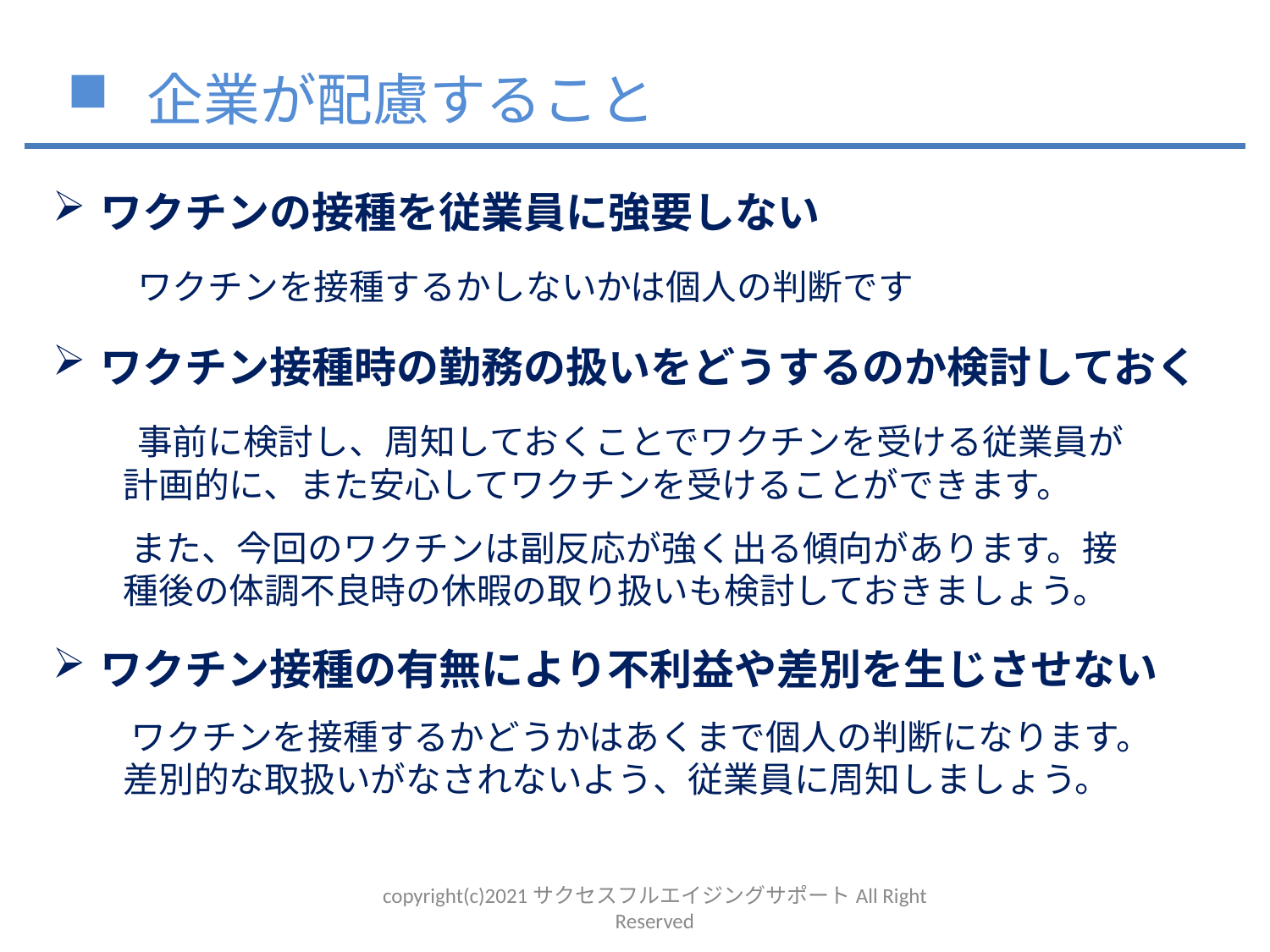

# 企業が配慮すること
ワクチンの接種を従業員に強要しない
　　ワクチンを接種するかしないかは個人の判断です
ワクチン接種時の勤務の扱いをどうするのか検討しておく
　　事前に検討し、周知しておくことでワクチンを受ける従業員が
　　計画的に、また安心してワクチンを受けることができます。
　　 また、今回のワクチンは副反応が強く出る傾向があります。接
　　種後の体調不良時の休暇の取り扱いも検討しておきましょう。
ワクチン接種の有無により不利益や差別を生じさせない
　　 ワクチンを接種するかどうかはあくまで個人の判断になります。
　　差別的な取扱いがなされないよう、従業員に周知しましょう。

copyright(c)2021サクセスフルエイジングサポートAll Right Reserved